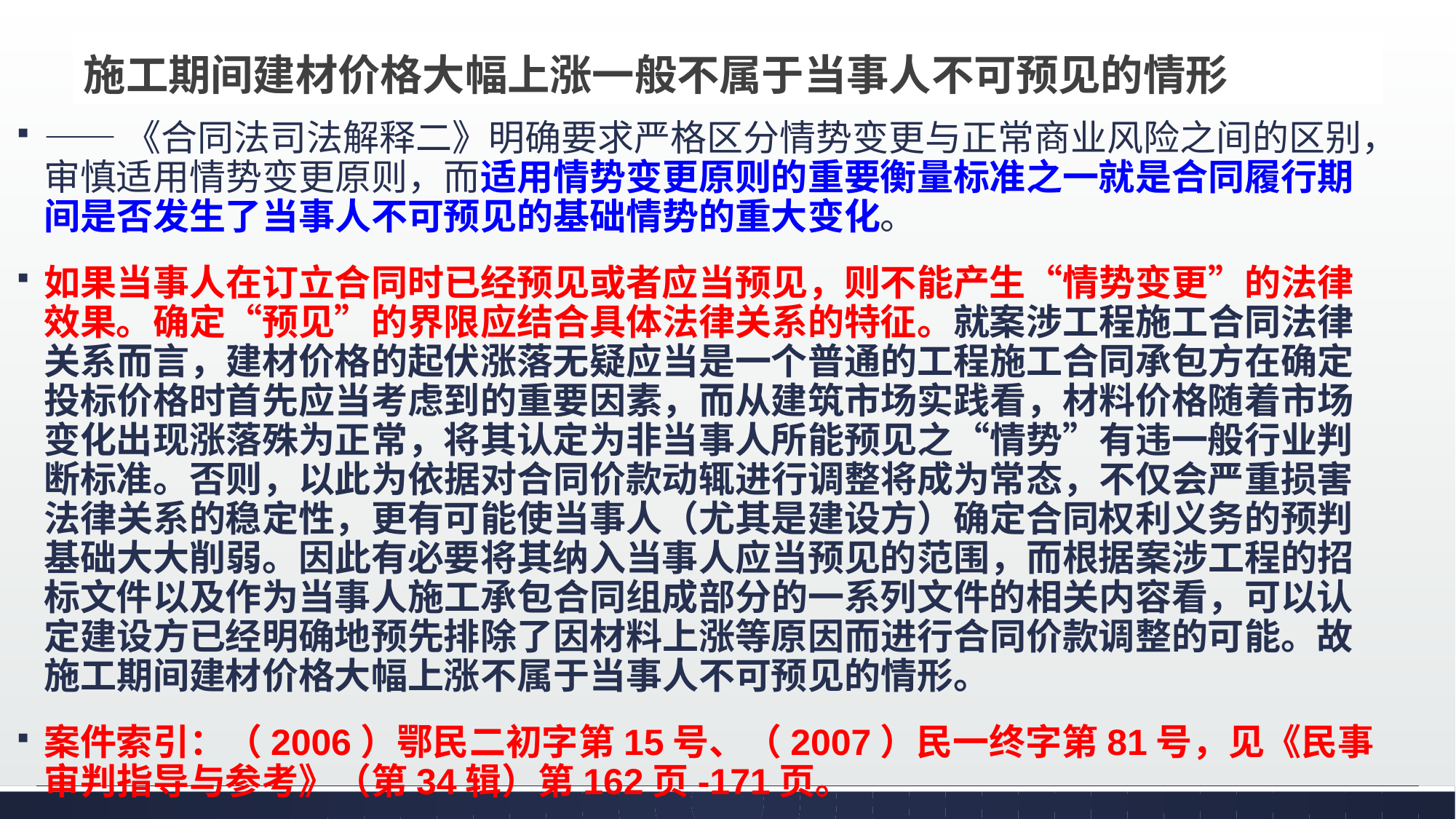

# 施工期间建材价格大幅上涨一般不属于当事人不可预见的情形
——《合同法司法解释二》明确要求严格区分情势变更与正常商业风险之间的区别，审慎适用情势变更原则，而适用情势变更原则的重要衡量标准之一就是合同履行期间是否发生了当事人不可预见的基础情势的重大变化。
如果当事人在订立合同时已经预见或者应当预见，则不能产生“情势变更”的法律效果。确定“预见”的界限应结合具体法律关系的特征。就案涉工程施工合同法律关系而言，建材价格的起伏涨落无疑应当是一个普通的工程施工合同承包方在确定投标价格时首先应当考虑到的重要因素，而从建筑市场实践看，材料价格随着市场变化出现涨落殊为正常，将其认定为非当事人所能预见之“情势”有违一般行业判断标准。否则，以此为依据对合同价款动辄进行调整将成为常态，不仅会严重损害法律关系的稳定性，更有可能使当事人（尤其是建设方）确定合同权利义务的预判基础大大削弱。因此有必要将其纳入当事人应当预见的范围，而根据案涉工程的招标文件以及作为当事人施工承包合同组成部分的一系列文件的相关内容看，可以认定建设方已经明确地预先排除了因材料上涨等原因而进行合同价款调整的可能。故施工期间建材价格大幅上涨不属于当事人不可预见的情形。
案件索引：（2006）鄂民二初字第15号、（2007）民一终字第81号，见《民事审判指导与参考》（第34辑）第162页-171页。